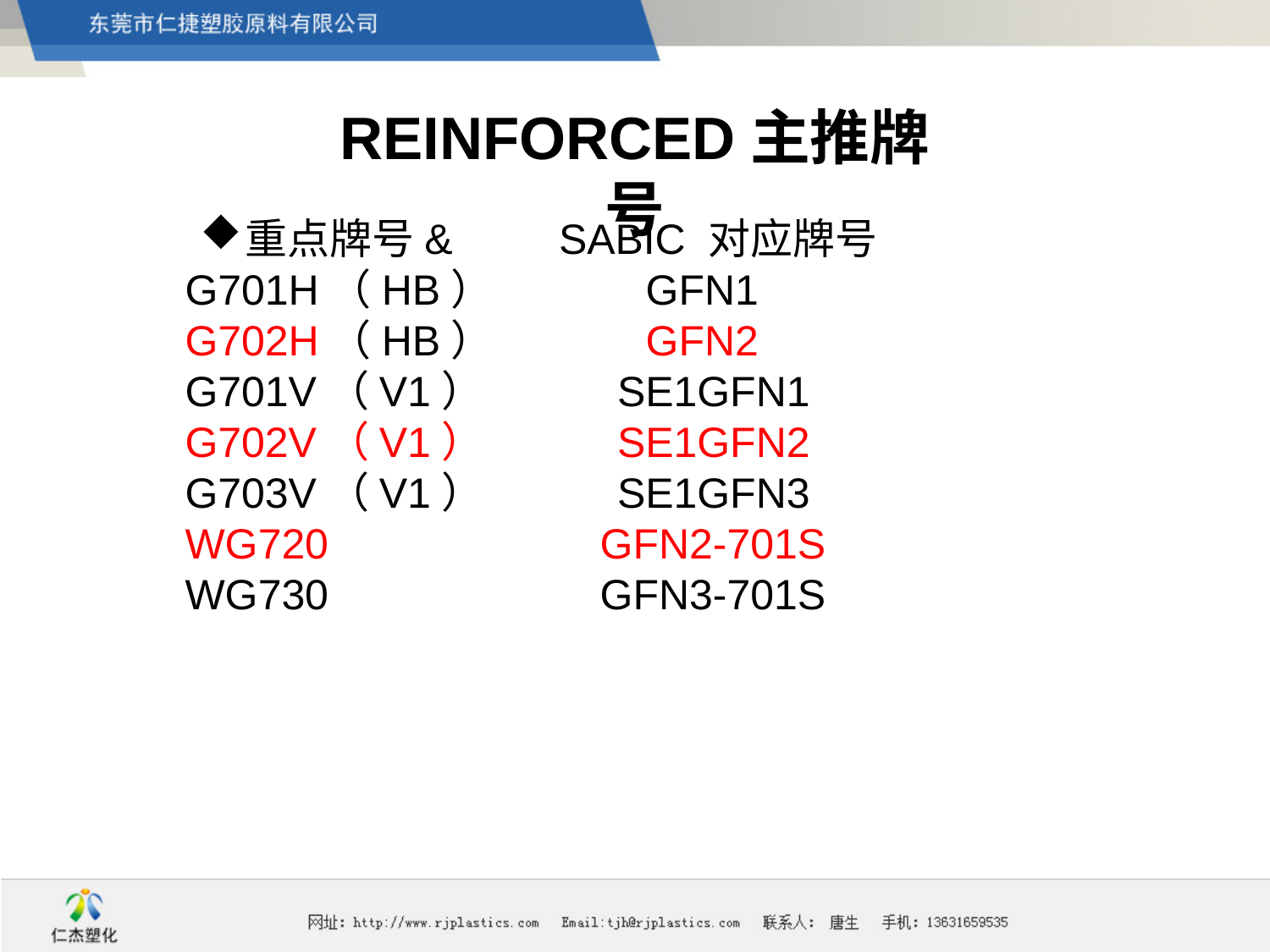

# REINFORCED主推牌号
重点牌号&         SABIC 对应牌号
G701H（HB）               GFN1
G702H（HB）               GFN2
G701V（V1）             SE1GFN1
G702V（V1）             SE1GFN2
G703V（V1）             SE1GFN3
WG720                       GFN2-701S
WG730                       GFN3-701S